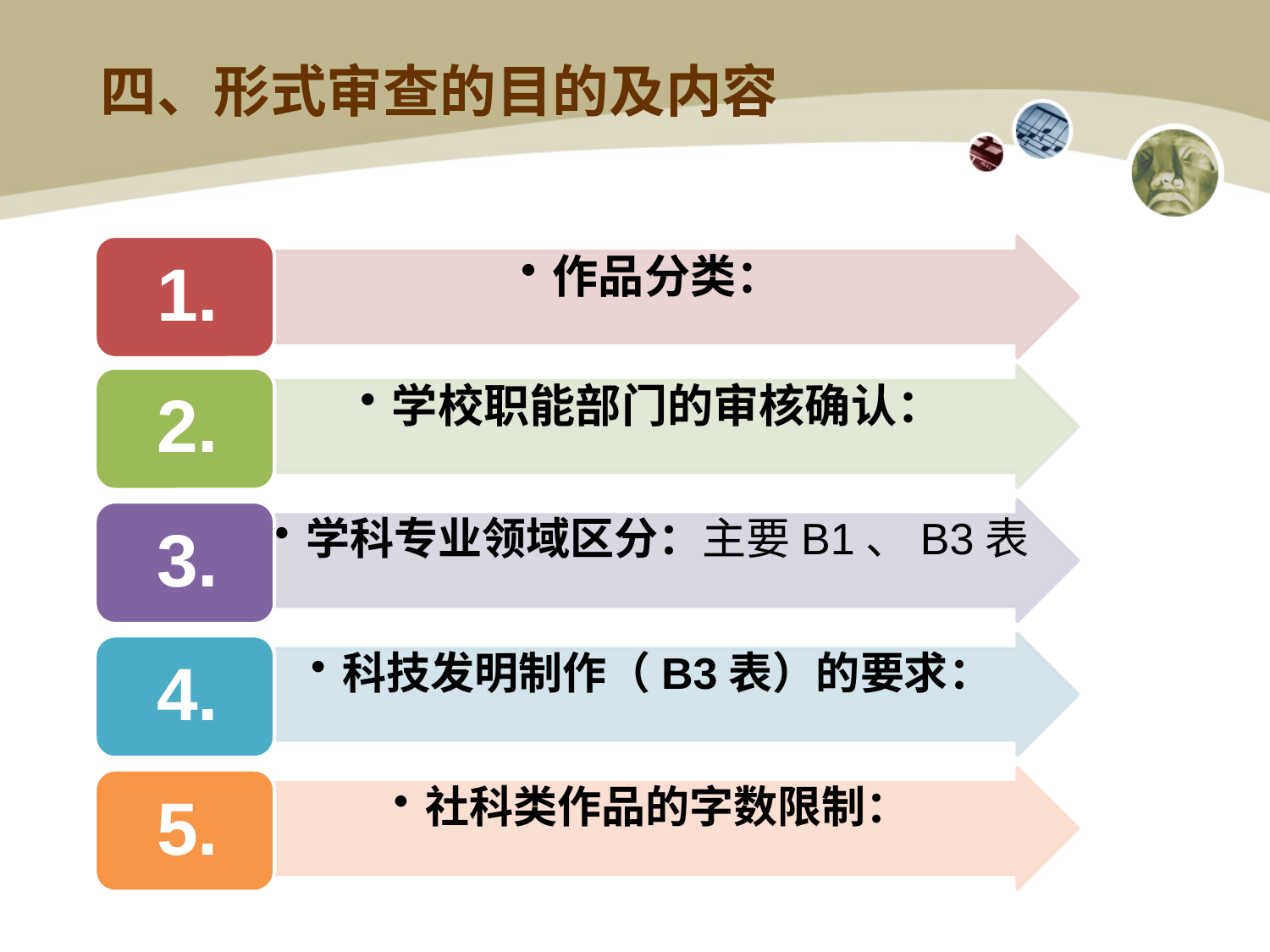

# 四、形式审查的目的及内容
作品分类：
1.
学校职能部门的审核确认：
2.
学科专业领域区分：主要B1、B3表
3.
科技发明制作（B3表）的要求：
4.
社科类作品的字数限制：
5.